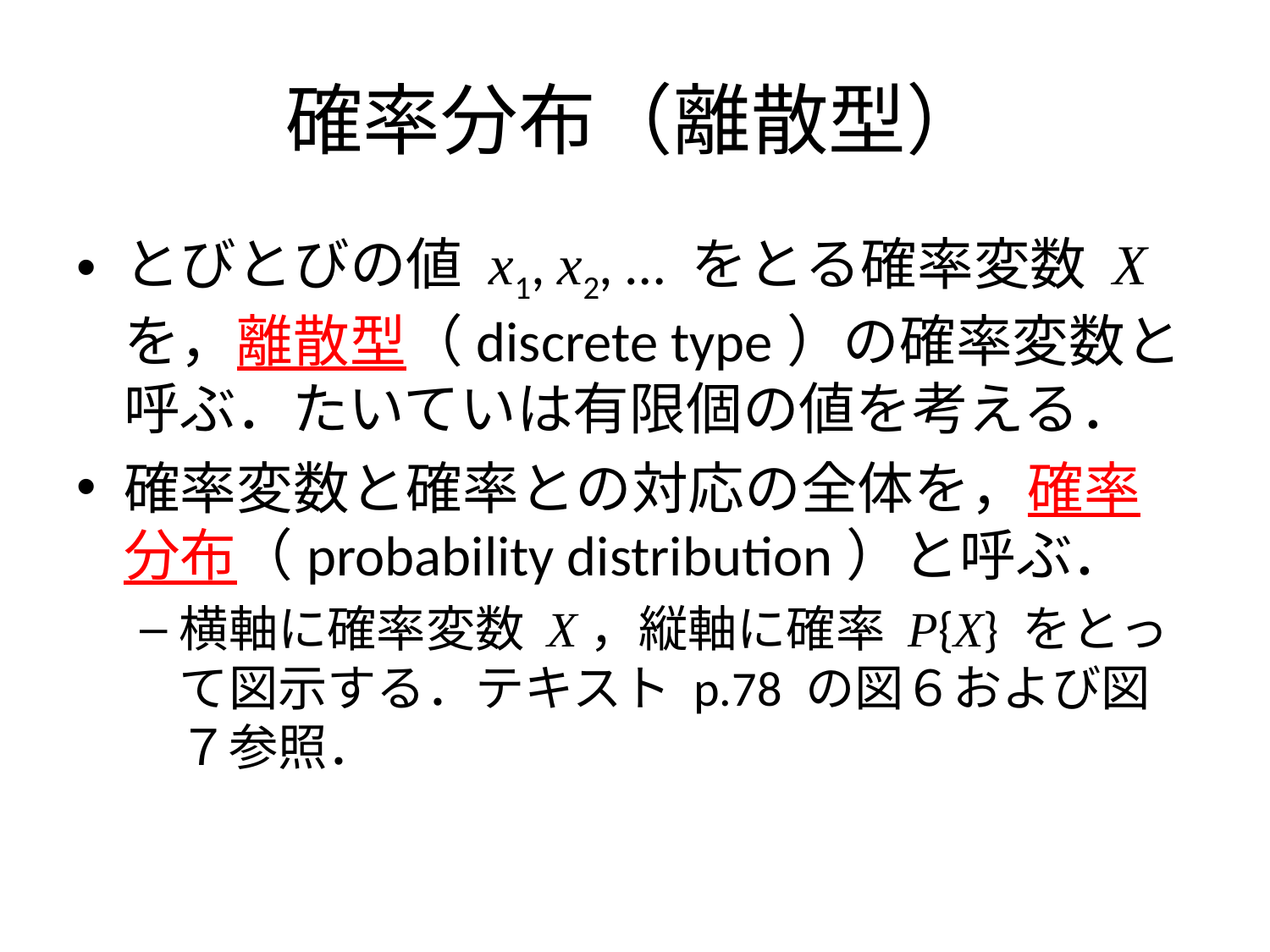

# 確率分布（離散型）
とびとびの値 x1, x2, … をとる確率変数 X を，離散型（discrete type）の確率変数と呼ぶ．たいていは有限個の値を考える．
確率変数と確率との対応の全体を，確率分布（probability distribution）と呼ぶ．
横軸に確率変数 X，縦軸に確率 P{X} をとって図示する．テキスト p.78 の図６および図７参照．